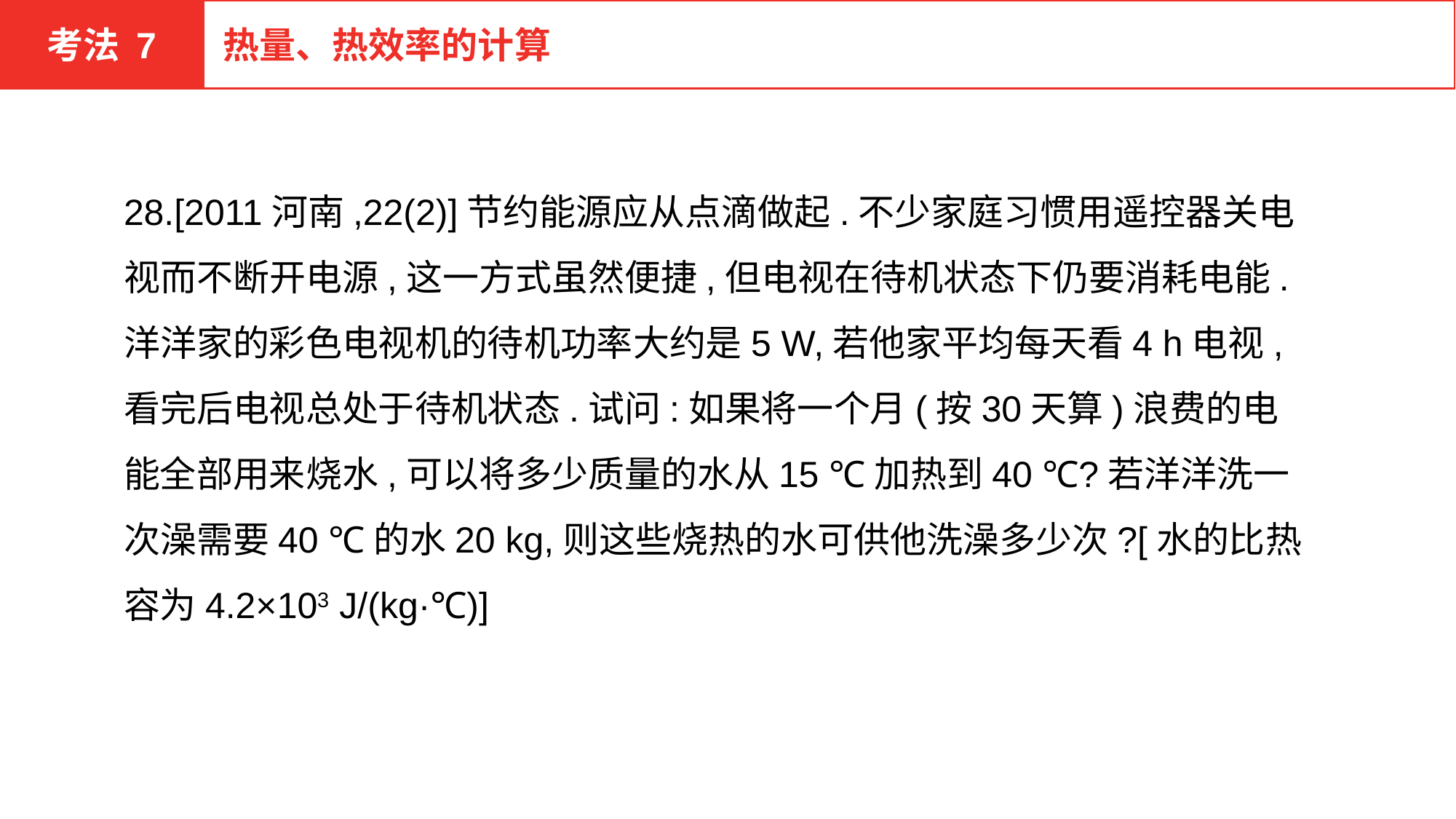

考法 7
热量、热效率的计算
28.[2011河南,22(2)]节约能源应从点滴做起.不少家庭习惯用遥控器关电视而不断开电源,这一方式虽然便捷,但电视在待机状态下仍要消耗电能.洋洋家的彩色电视机的待机功率大约是5 W,若他家平均每天看4 h电视,看完后电视总处于待机状态.试问:如果将一个月(按30天算)浪费的电能全部用来烧水,可以将多少质量的水从15 ℃加热到40 ℃?若洋洋洗一次澡需要40 ℃的水20 kg,则这些烧热的水可供他洗澡多少次?[水的比热容为4.2×103 J/(kg·℃)]